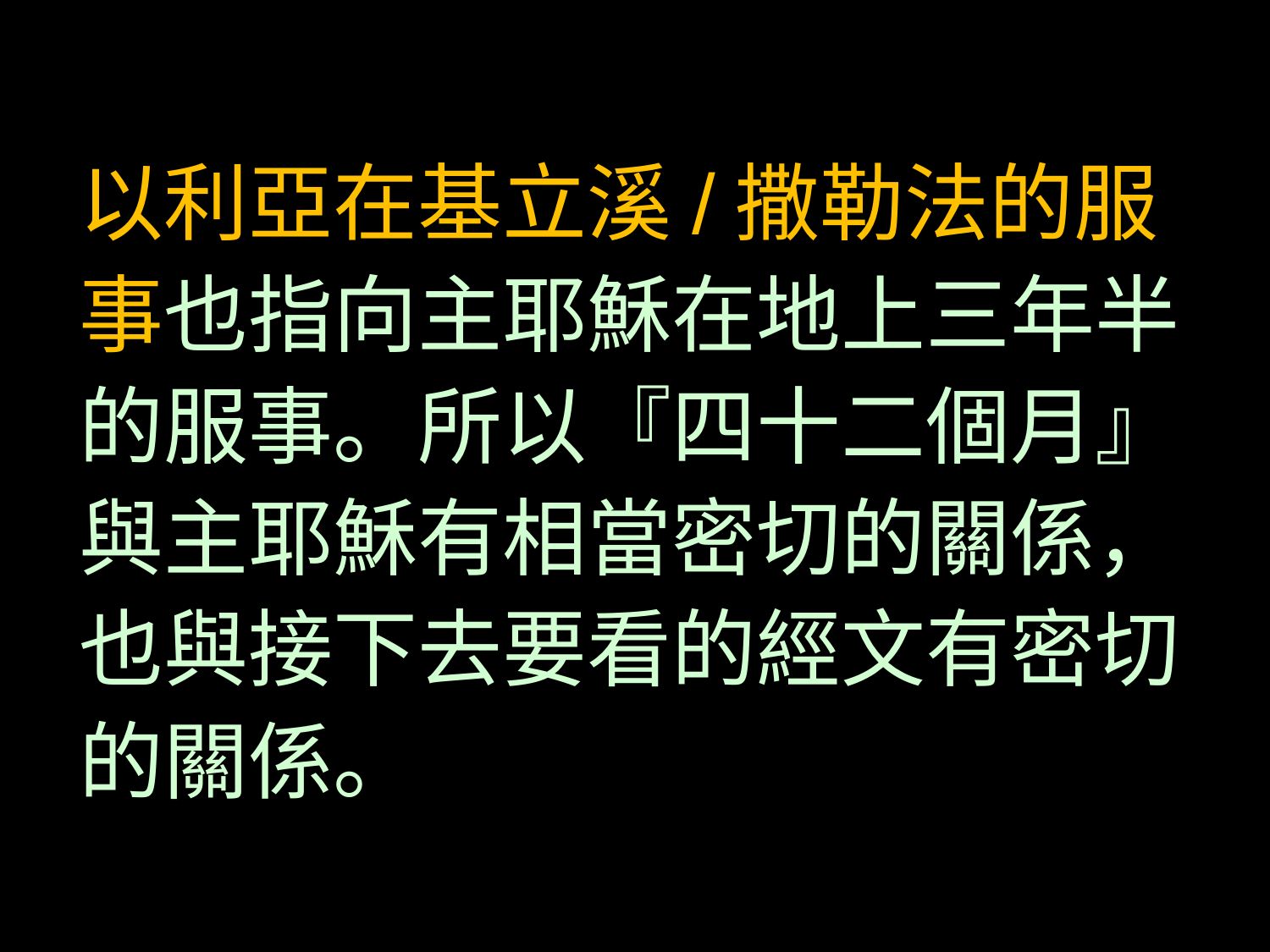

以利亞在基立溪/撒勒法的服事也指向主耶穌在地上三年半的服事。所以『四十二個月』與主耶穌有相當密切的關係，也與接下去要看的經文有密切的關係。